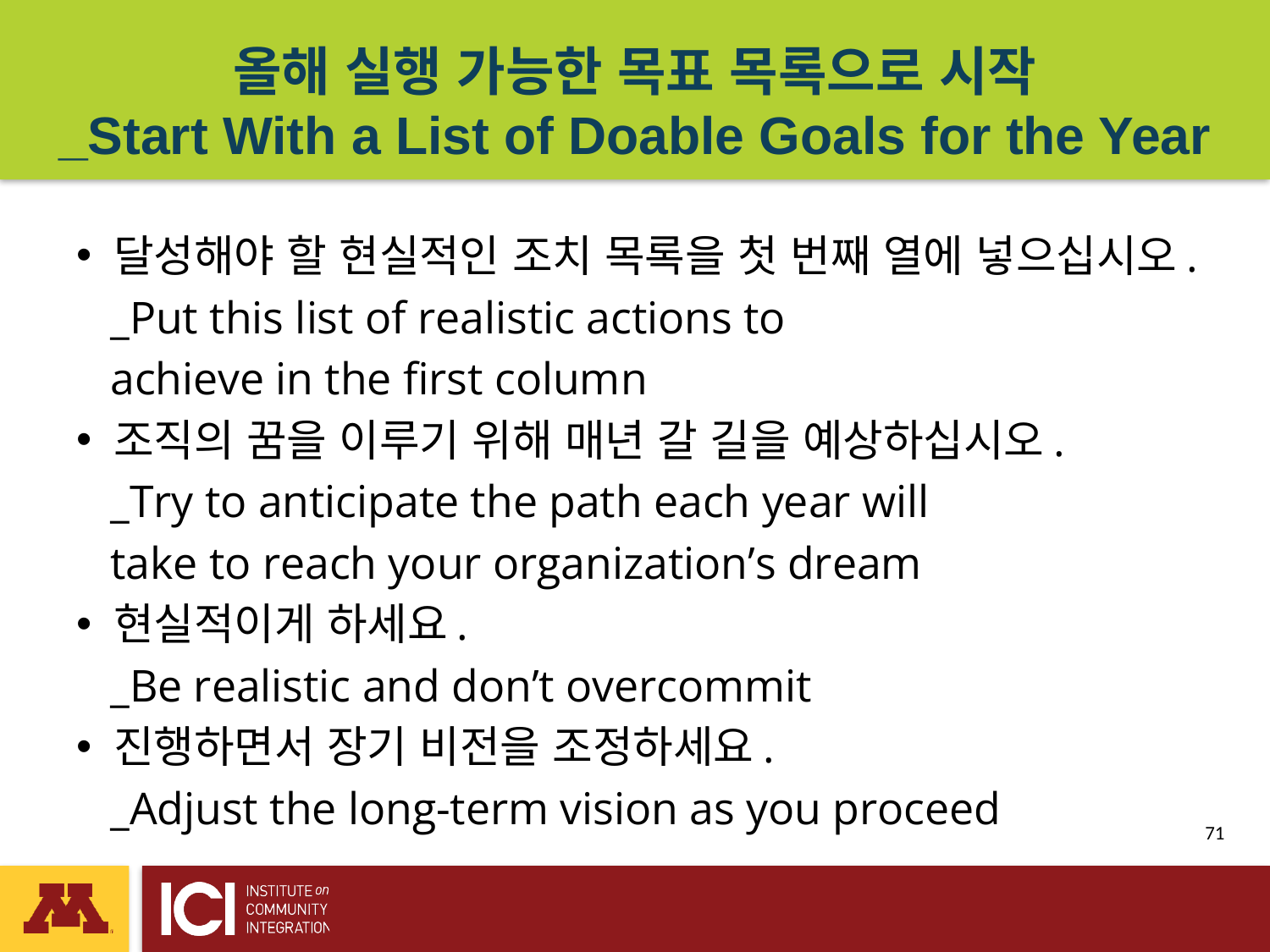

# 올해 실행 가능한 목표 목록으로 시작 _Start With a List of Doable Goals for the Year
달성해야 할 현실적인 조치 목록을 첫 번째 열에 넣으십시오.
   _Put this list of realistic actions to
   achieve in the first column
조직의 꿈을 이루기 위해 매년 갈 길을 예상하십시오.
   _Try to anticipate the path each year will
   take to reach your organization’s dream
현실적이게 하세요.
   _Be realistic and don’t overcommit
진행하면서 장기 비전을 조정하세요.
   _Adjust the long-term vision as you proceed
                                                                                                                                                                                                                                                                     71